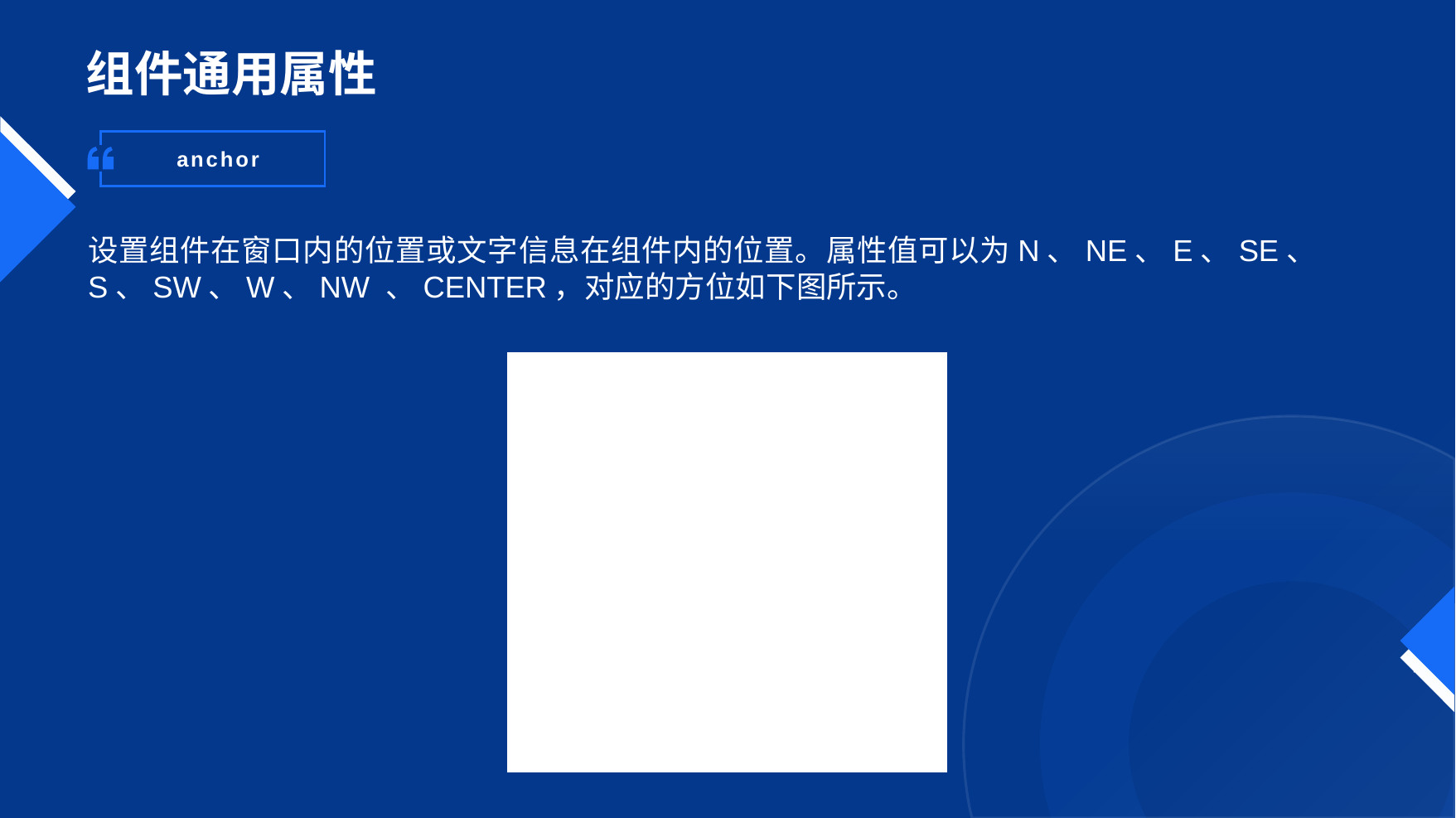

# 组件通用属性

anchor
设置组件在窗口内的位置或文字信息在组件内的位置。属性值可以为N、NE、E、SE、S、SW、W、NW 、CENTER，对应的方位如下图所示。
| NW | N | NE |
| --- | --- | --- |
| W | CENTER | E |
| SW | S | SE |